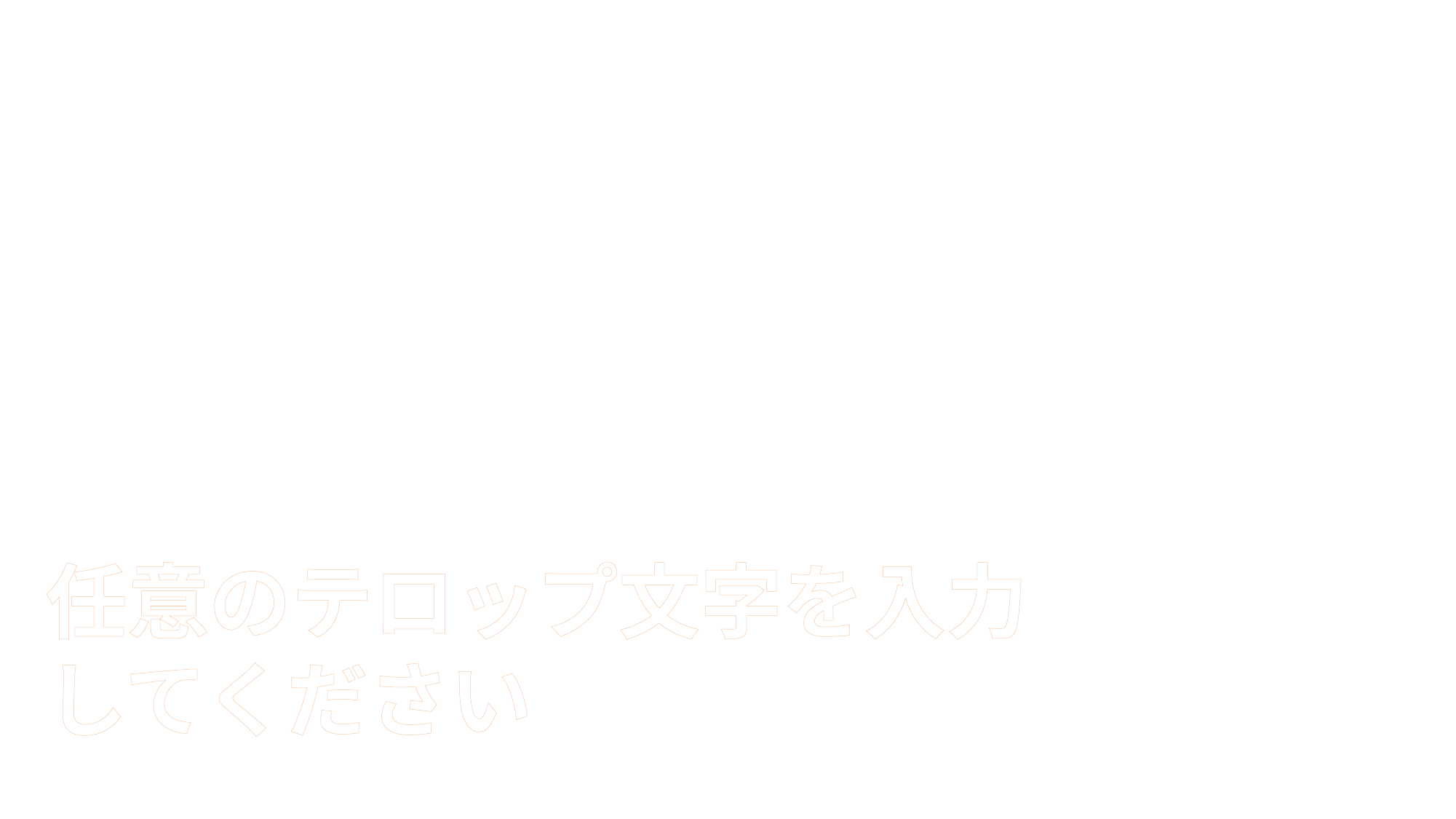

【注意】
・白枠からはみ出た所はビデオでは表示されません。
・テキストを枠ごと消してしまうと、アニメーション効果が消えますので
　テキストのみ編集するようにしてください。
【新婦写真】
　画像を挿入して、白枠内におさまるように配置してください。
　「挿入」→「写真」→任意の画像を選択→画像トリミング→画像を選択して右クリック→「最背面に移動」

#
任意のテロップ文字を入力
してください